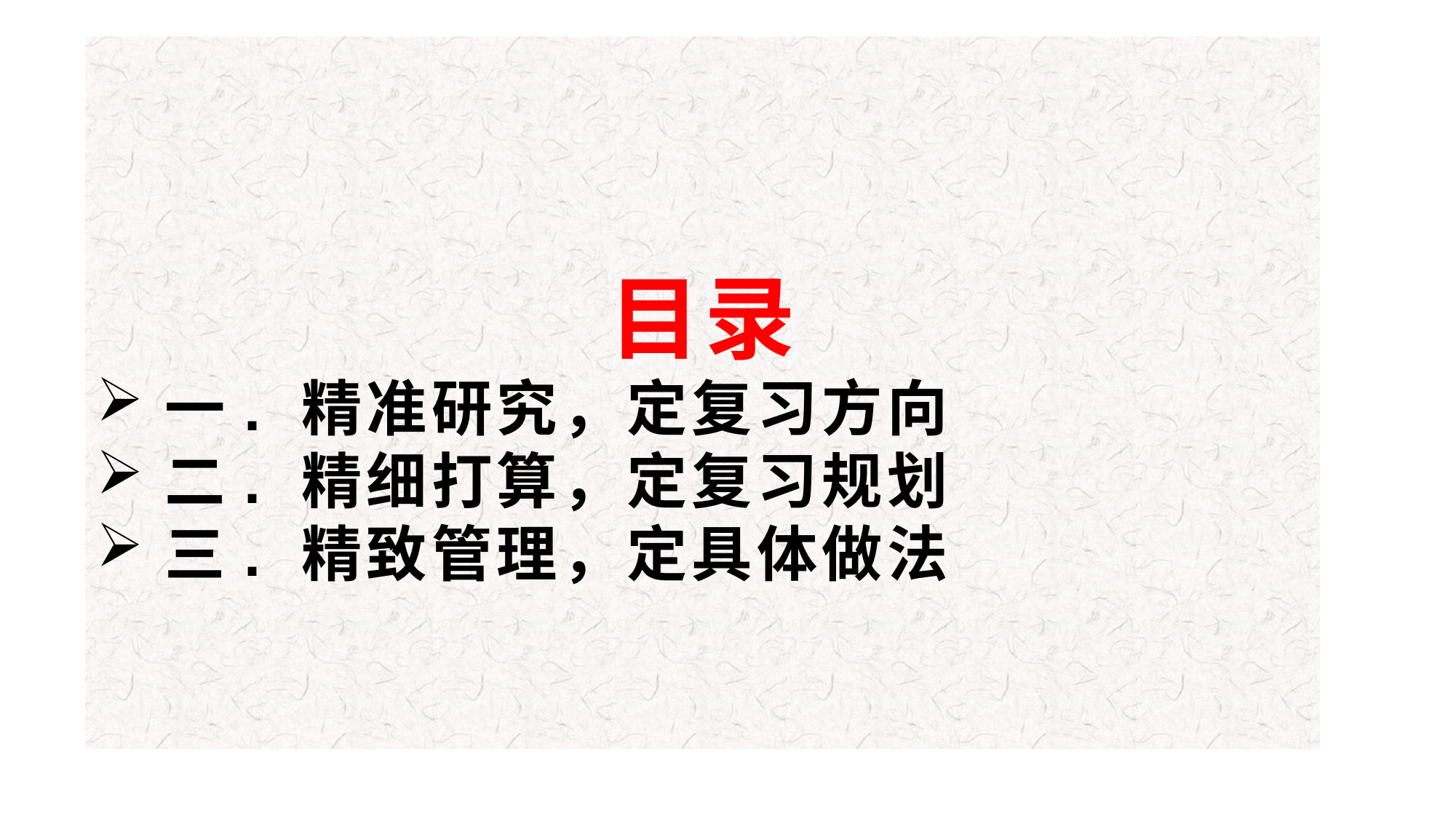

目录
一. 精准研究，定复习方向
二. 精细打算，定复习规划
三. 精致管理，定具体做法